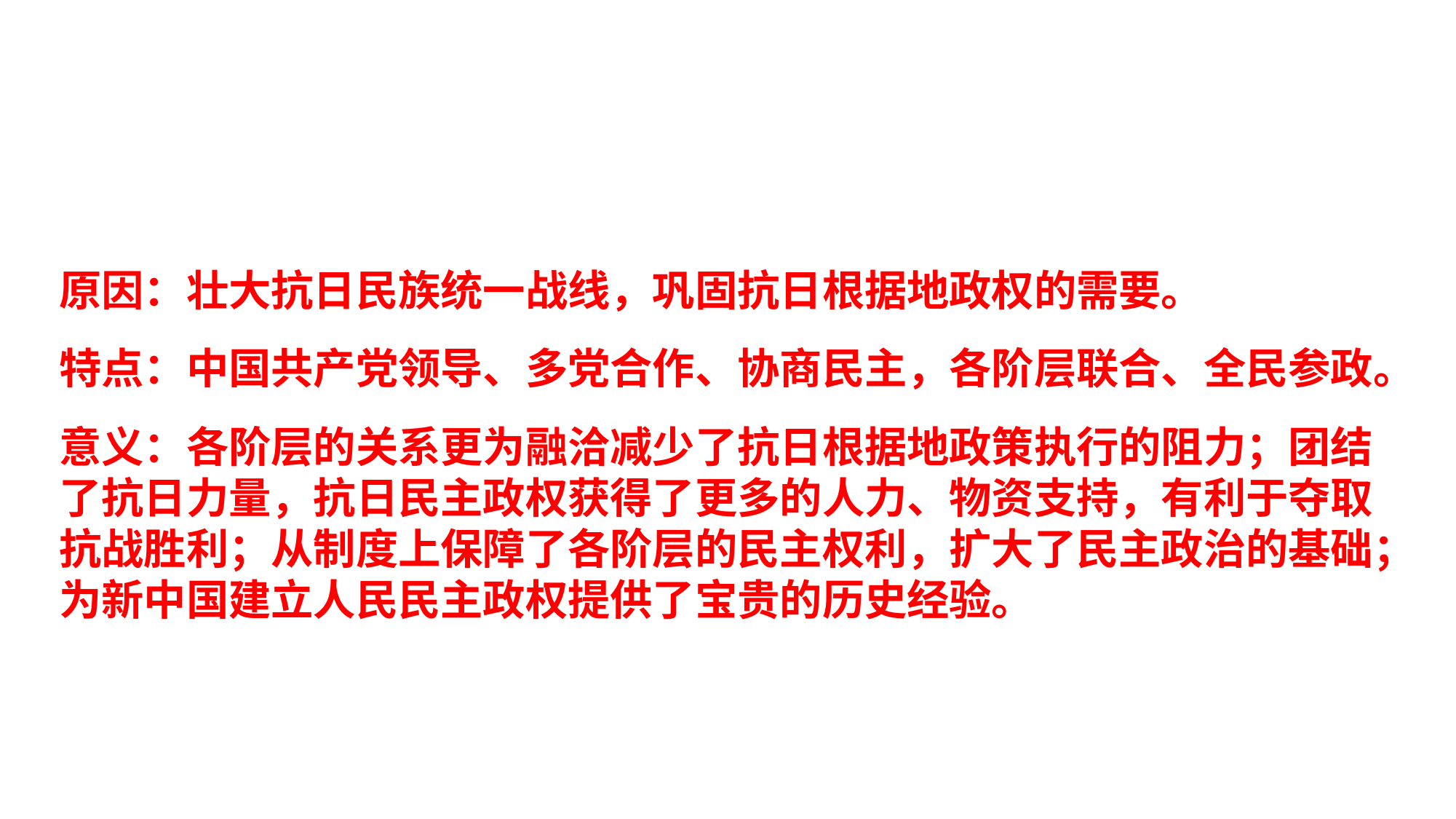

原因：壮大抗日民族统一战线，巩固抗日根据地政权的需要。
特点：中国共产党领导、多党合作、协商民主，各阶层联合、全民参政。
意义：各阶层的关系更为融洽减少了抗日根据地政策执行的阻力；团结了抗日力量，抗日民主政权获得了更多的人力、物资支持，有利于夺取抗战胜利；从制度上保障了各阶层的民主权利，扩大了民主政治的基础；为新中国建立人民民主政权提供了宝贵的历史经验。